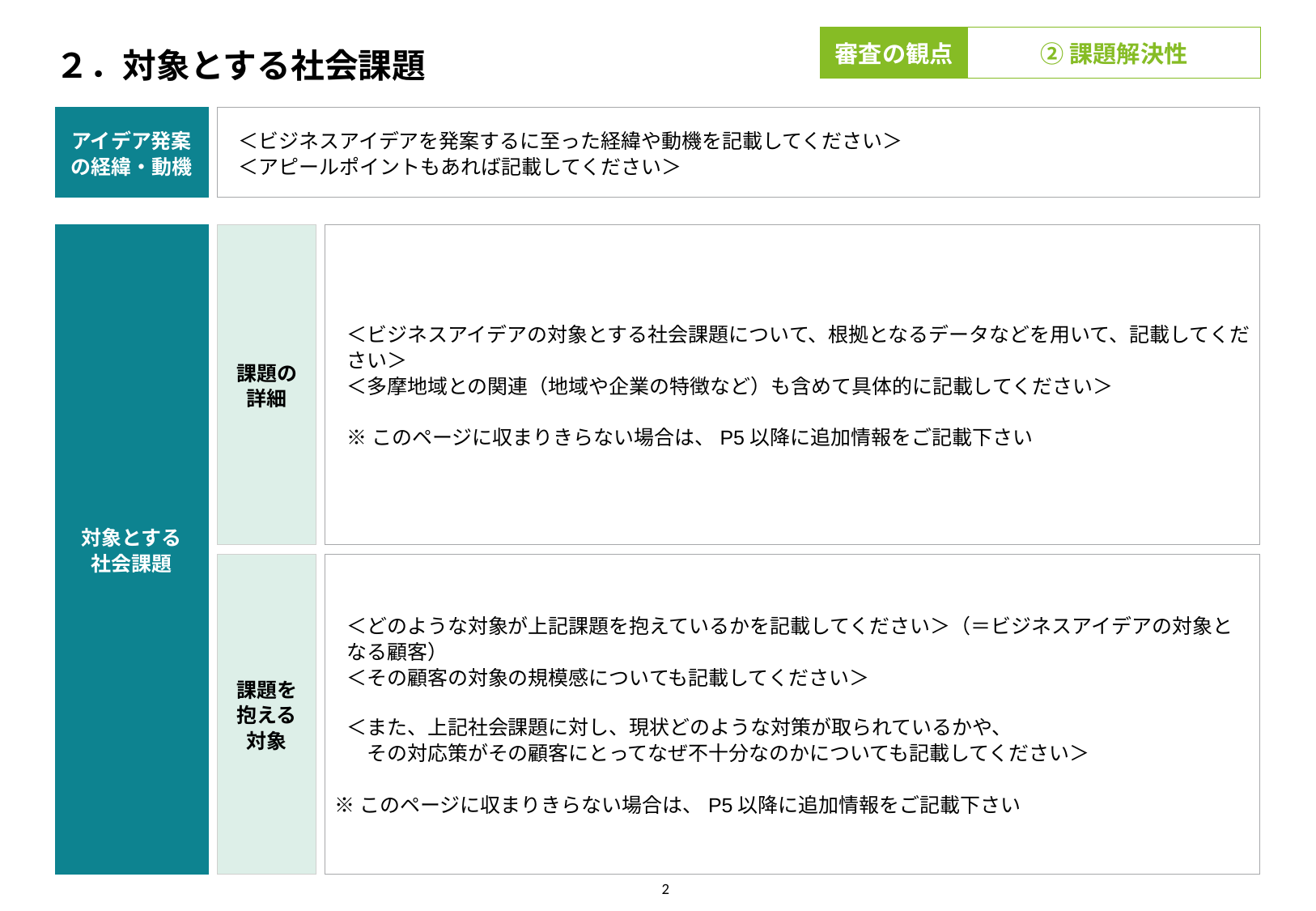

# ２．対象とする社会課題
審査の観点
②課題解決性
アイデア発案の経緯・動機
＜ビジネスアイデアを発案するに至った経緯や動機を記載してください＞
＜アピールポイントもあれば記載してください＞
対象とする
社会課題
課題の
詳細
＜ビジネスアイデアの対象とする社会課題について、根拠となるデータなどを用いて、記載してください＞
＜多摩地域との関連（地域や企業の特徴など）も含めて具体的に記載してください＞

※このページに収まりきらない場合は、P5以降に追加情報をご記載下さい
課題を
抱える
対象
＜どのような対象が上記課題を抱えているかを記載してください＞（＝ビジネスアイデアの対象となる顧客）
＜その顧客の対象の規模感についても記載してください＞
＜また、上記社会課題に対し、現状どのような対策が取られているかや、
　その対応策がその顧客にとってなぜ不十分なのかについても記載してください＞

※このページに収まりきらない場合は、P5以降に追加情報をご記載下さい
2